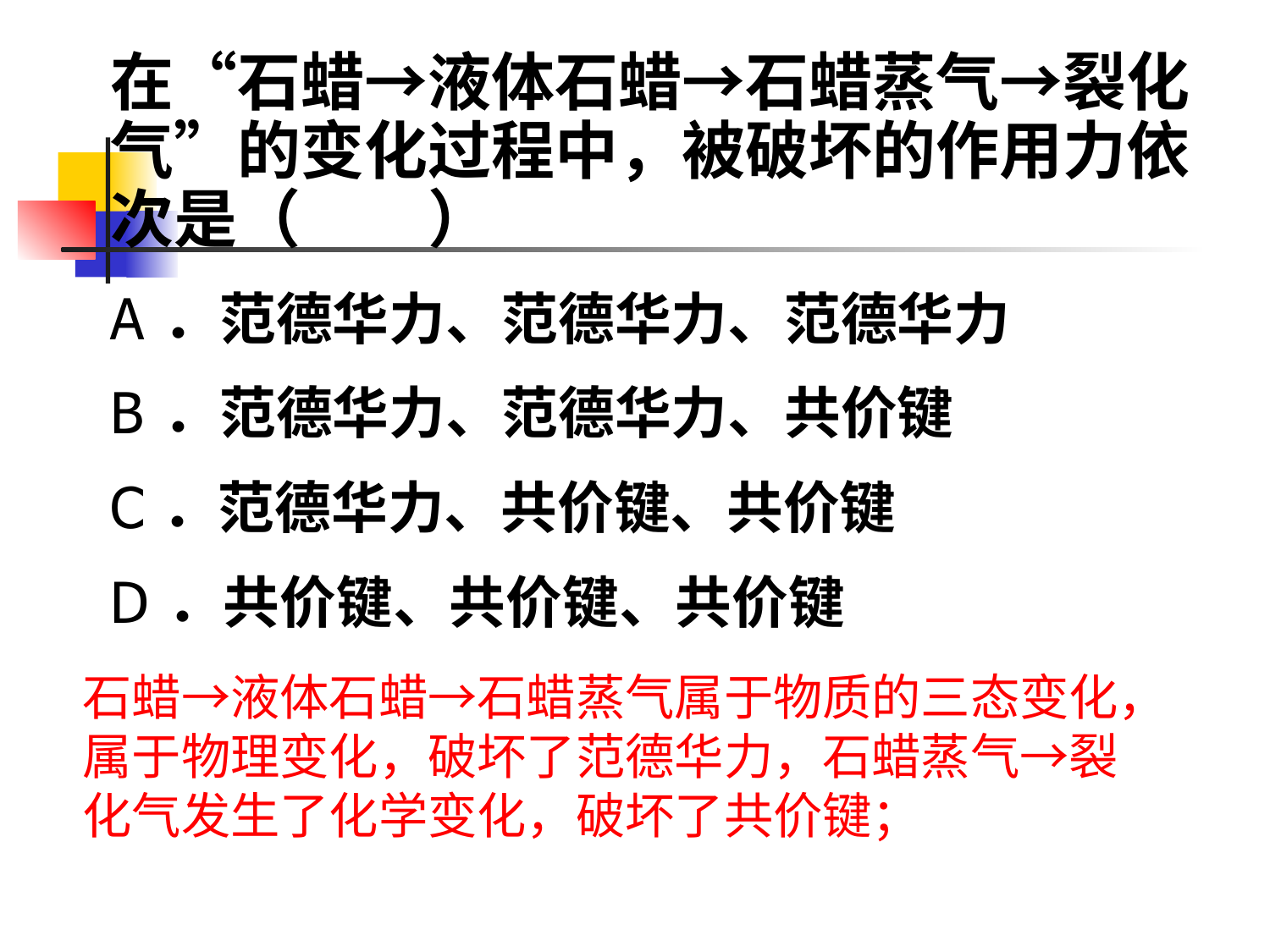

在“石蜡→液体石蜡→石蜡蒸气→裂化气”的变化过程中，被破坏的作用力依次是（　　）
A．范德华力、范德华力、范德华力
B．范德华力、范德华力、共价键
C．范德华力、共价键、共价键
D．共价键、共价键、共价键
石蜡→液体石蜡→石蜡蒸气属于物质的三态变化，属于物理变化，破坏了范德华力，石蜡蒸气→裂化气发生了化学变化，破坏了共价键；